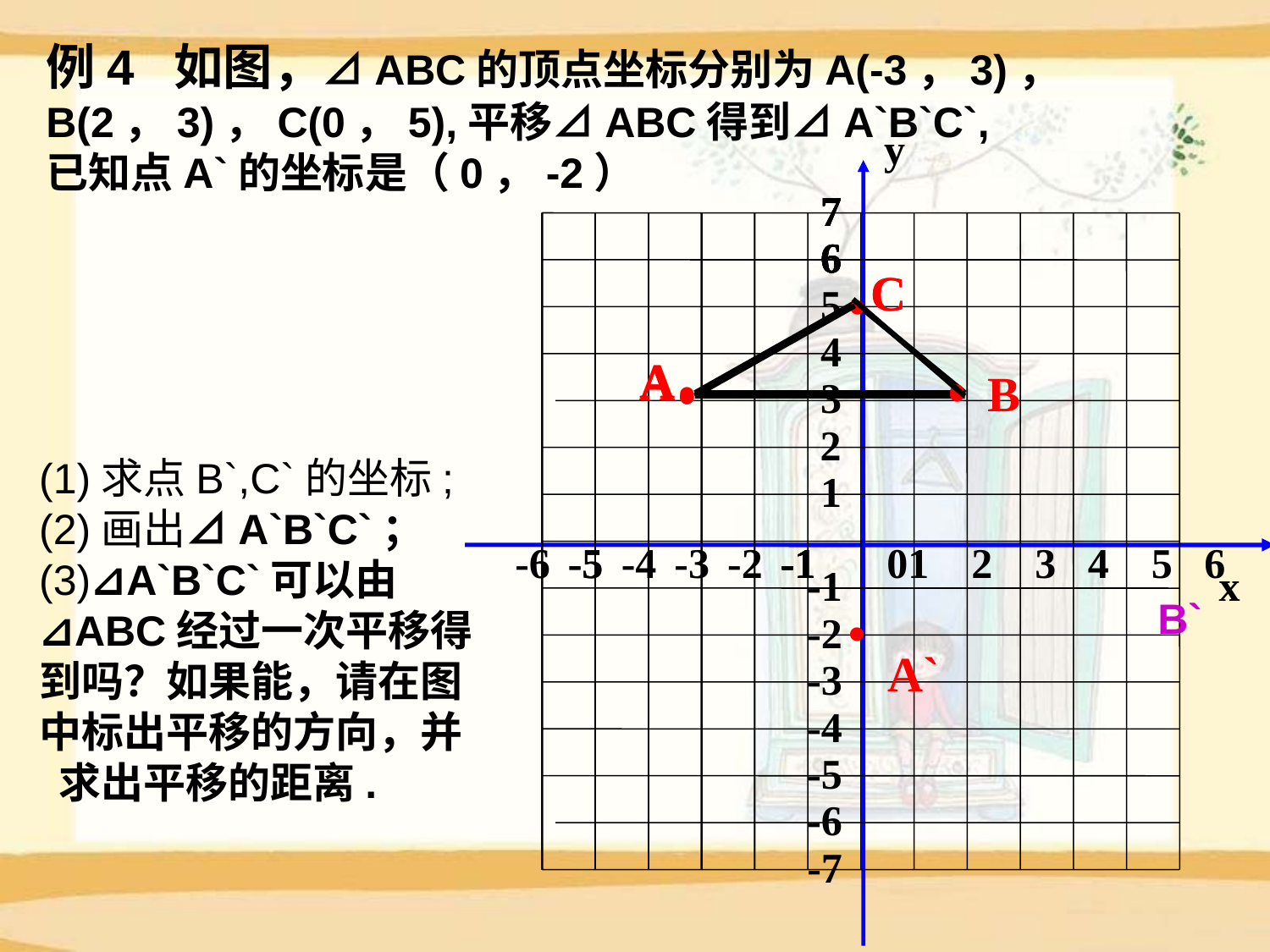

例4  如图，⊿ABC的顶点坐标分别为A(-3，3)，
B(2，3)，C(0，5),平移⊿ABC得到⊿A`B`C`,
已知点A`的坐标是（0，-2）
y

7
7
7
7
7

6
6
6
6
6

5

4

3

2

1

-6
-5
-5
-4
-3
-2
-1
-1
-1
-1
-1
  1    2    3   4    5   6

0

-1
x

-2

-3

-4

-5

-6

-7

          C
●

     A
●

●

          C
●

     A
●

     A
●

     A
●

●

●

●
B
(1)求点B`,C`的坐标;
(2)画出⊿A`B`C`；
(3)⊿A`B`C`可以由
⊿ABC经过一次平移得
到吗？如果能，请在图
中标出平移的方向，并
 求出平移的距离.
B`
●
A`